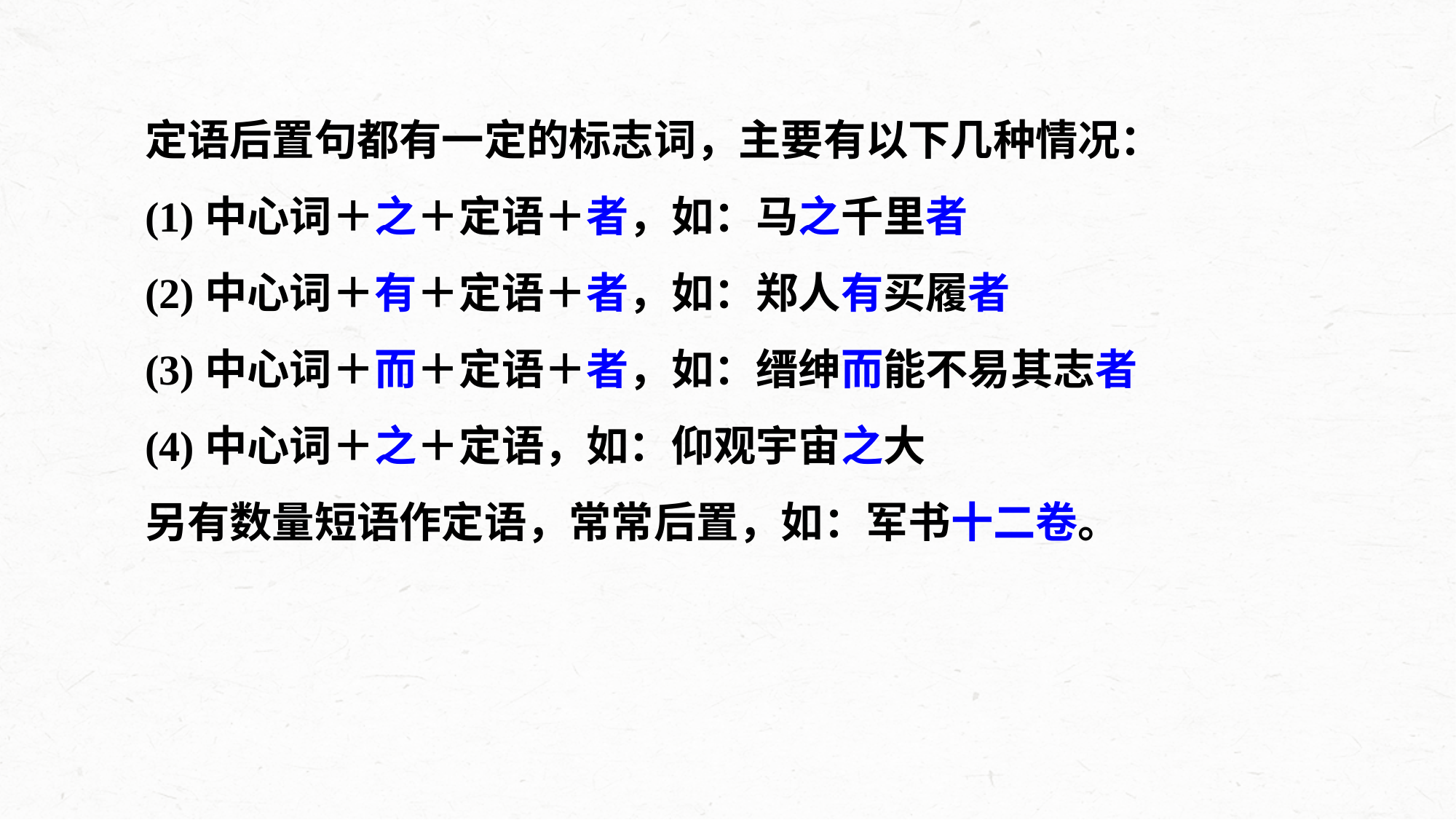

定语后置句都有一定的标志词，主要有以下几种情况：
(1)中心词＋之＋定语＋者，如：马之千里者
(2)中心词＋有＋定语＋者，如：郑人有买履者
(3)中心词＋而＋定语＋者，如：缙绅而能不易其志者
(4)中心词＋之＋定语，如：仰观宇宙之大
另有数量短语作定语，常常后置，如：军书十二卷。